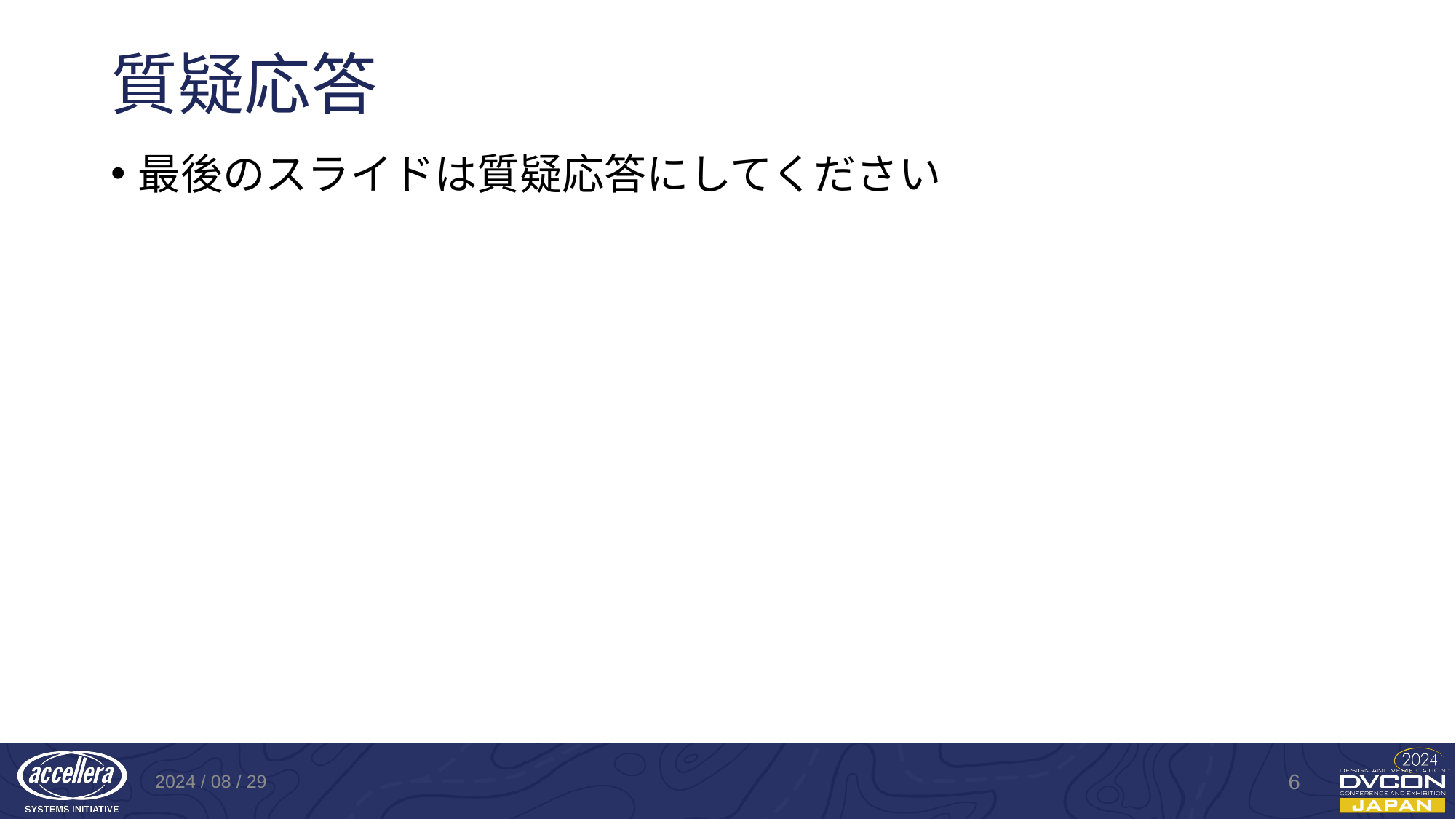

# 質疑応答
最後のスライドは質疑応答にしてください
2024 / 08 / 29
6